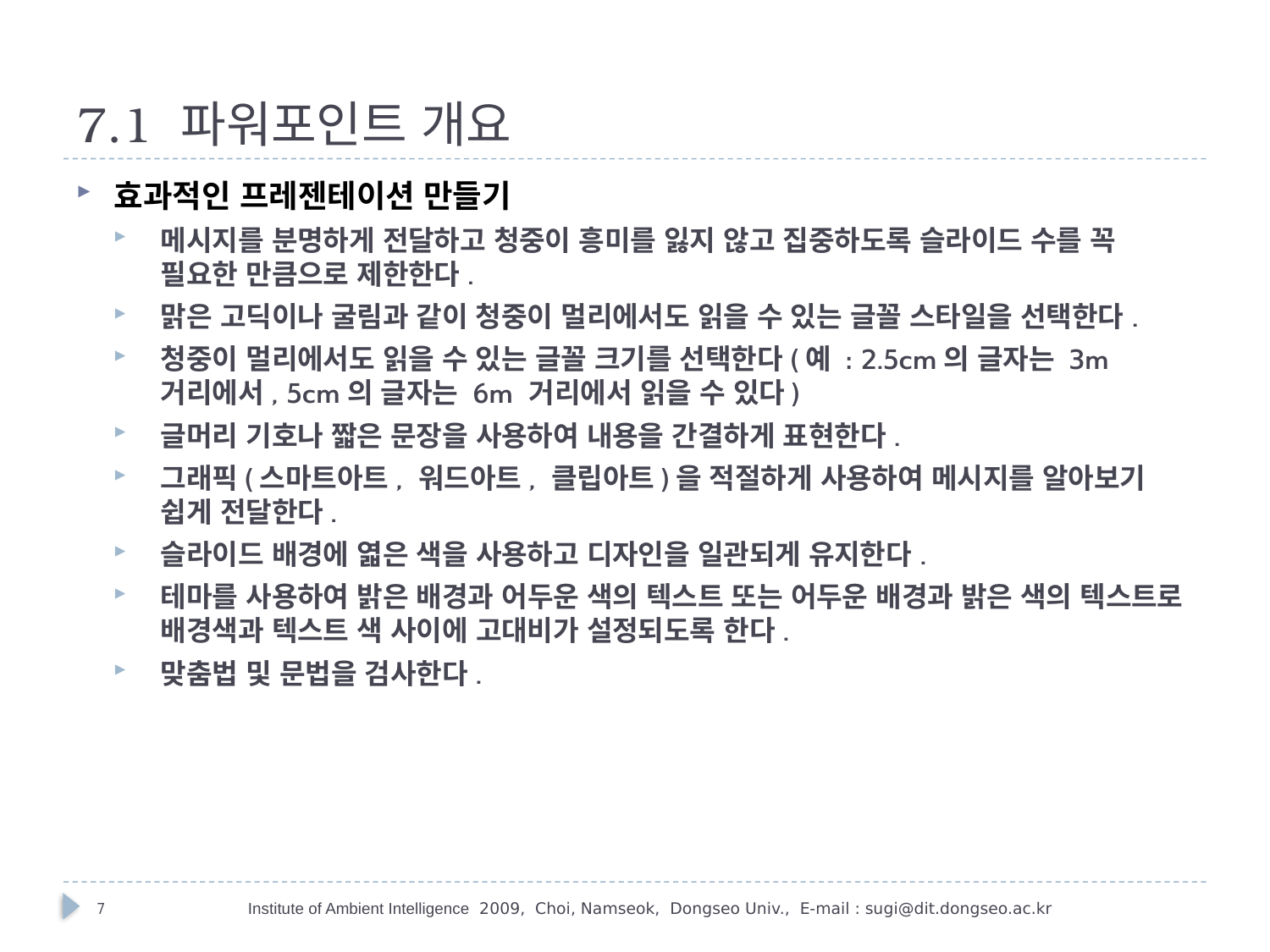

# 7.1 파워포인트 개요
효과적인 프레젠테이션 만들기
메시지를 분명하게 전달하고 청중이 흥미를 잃지 않고 집중하도록 슬라이드 수를 꼭 필요한 만큼으로 제한한다.
맑은 고딕이나 굴림과 같이 청중이 멀리에서도 읽을 수 있는 글꼴 스타일을 선택한다.
청중이 멀리에서도 읽을 수 있는 글꼴 크기를 선택한다(예 : 2.5cm의 글자는 3m 거리에서, 5cm의 글자는 6m 거리에서 읽을 수 있다)
글머리 기호나 짧은 문장을 사용하여 내용을 간결하게 표현한다.
그래픽(스마트아트, 워드아트, 클립아트)을 적절하게 사용하여 메시지를 알아보기 쉽게 전달한다.
슬라이드 배경에 엷은 색을 사용하고 디자인을 일관되게 유지한다.
테마를 사용하여 밝은 배경과 어두운 색의 텍스트 또는 어두운 배경과 밝은 색의 텍스트로 배경색과 텍스트 색 사이에 고대비가 설정되도록 한다.
맞춤법 및 문법을 검사한다.